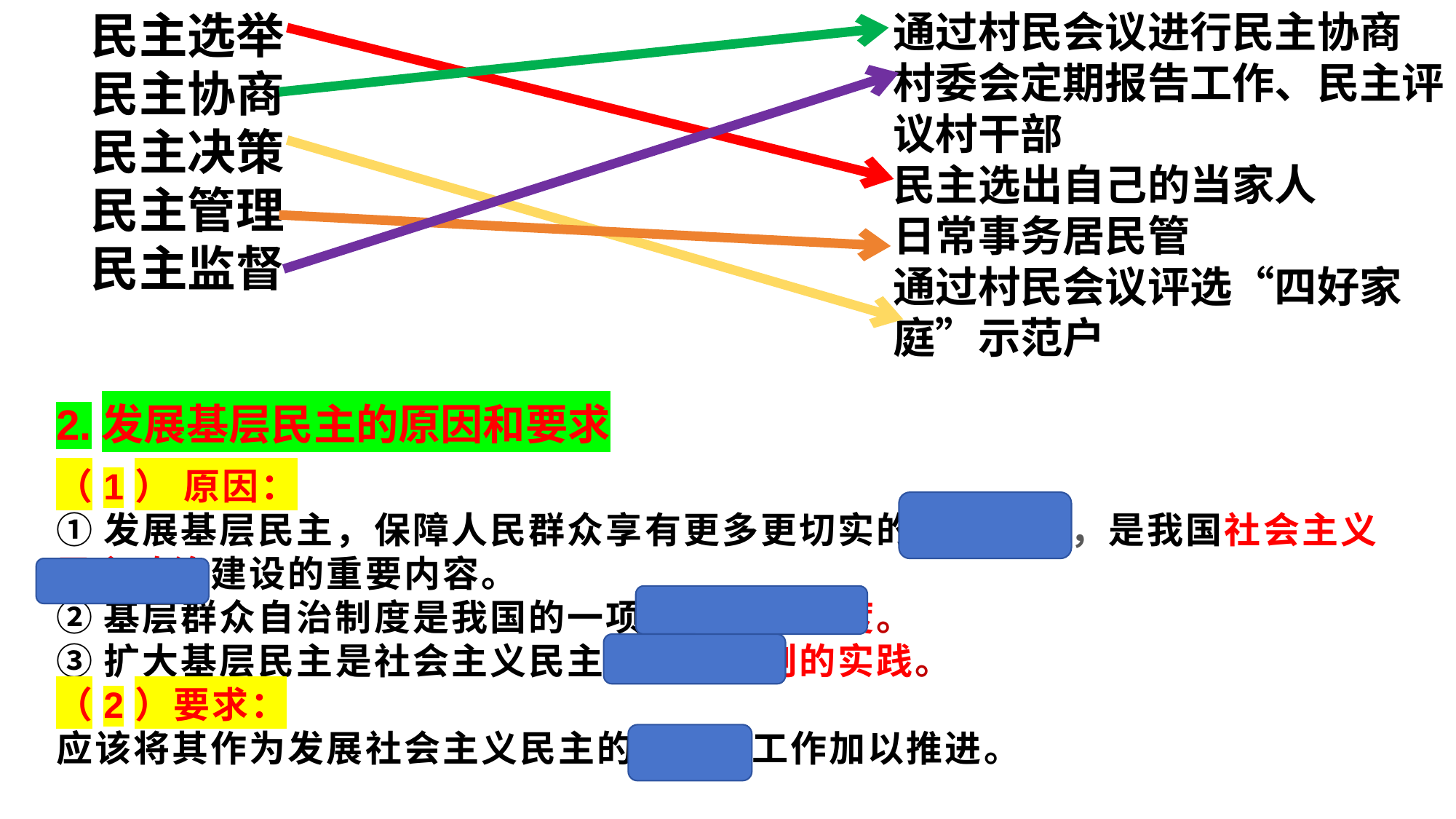

民主选举
民主协商
民主决策
民主管理
民主监督
通过村民会议进行民主协商
村委会定期报告工作、民主评议村干部
民主选出自己的当家人
日常事务居民管
通过村民会议评选“四好家庭”示范户
2.发展基层民主的原因和要求
（1） 原因：
①发展基层民主，保障人民群众享有更多更切实的民主权利，是我国社会主义民主政治建设的重要内容。
②基层群众自治制度是我国的一项基本政治制度。
③扩大基层民主是社会主义民主广泛而深刻的实践。
（2）要求：
应该将其作为发展社会主义民主的基础性工作加以推进。